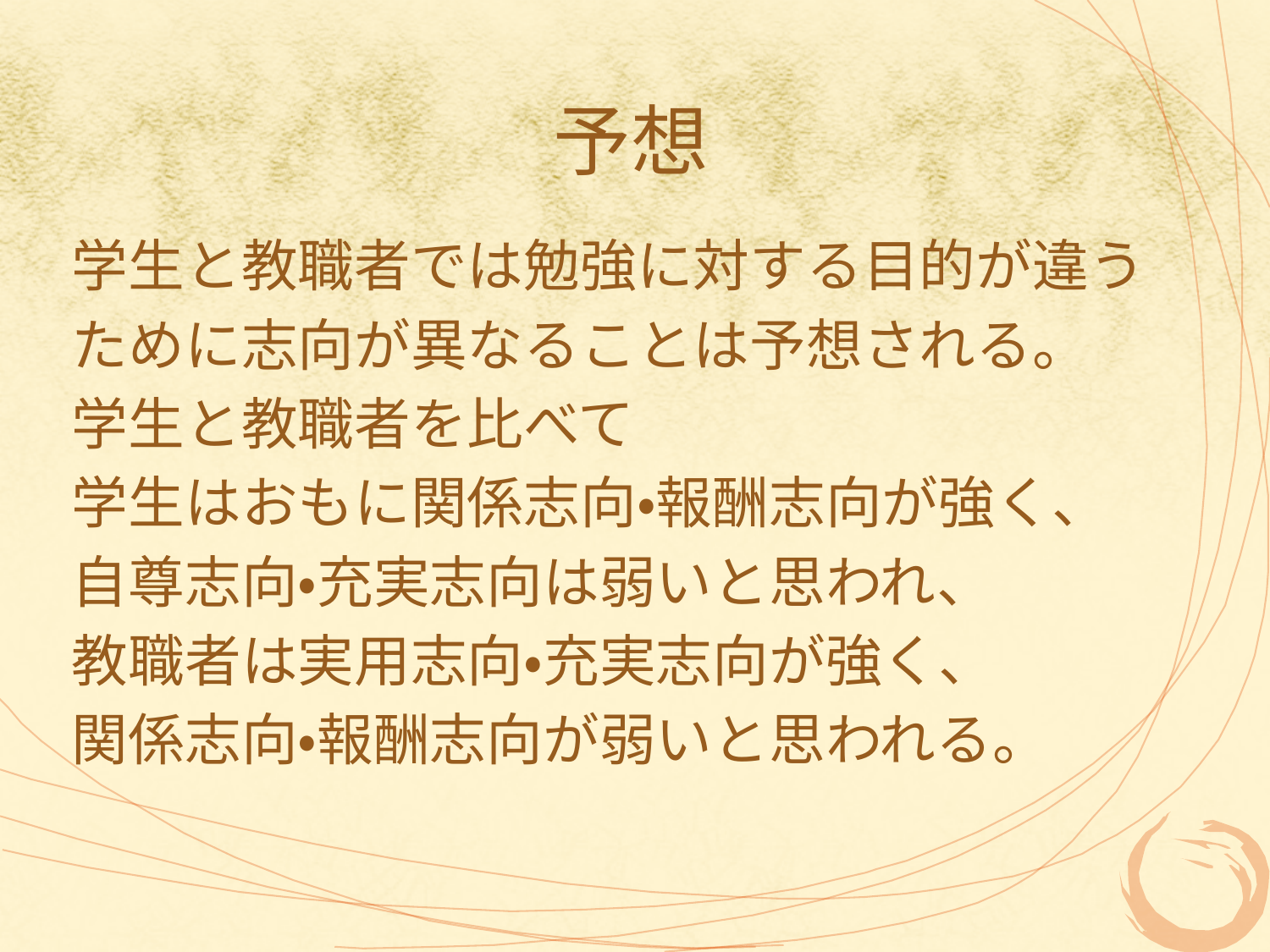

# 予想
学生と教職者では勉強に対する目的が違う
ために志向が異なることは予想される。
学生と教職者を比べて
学生はおもに関係志向・報酬志向が強く、
自尊志向・充実志向は弱いと思われ、
教職者は実用志向・充実志向が強く、
関係志向・報酬志向が弱いと思われる。